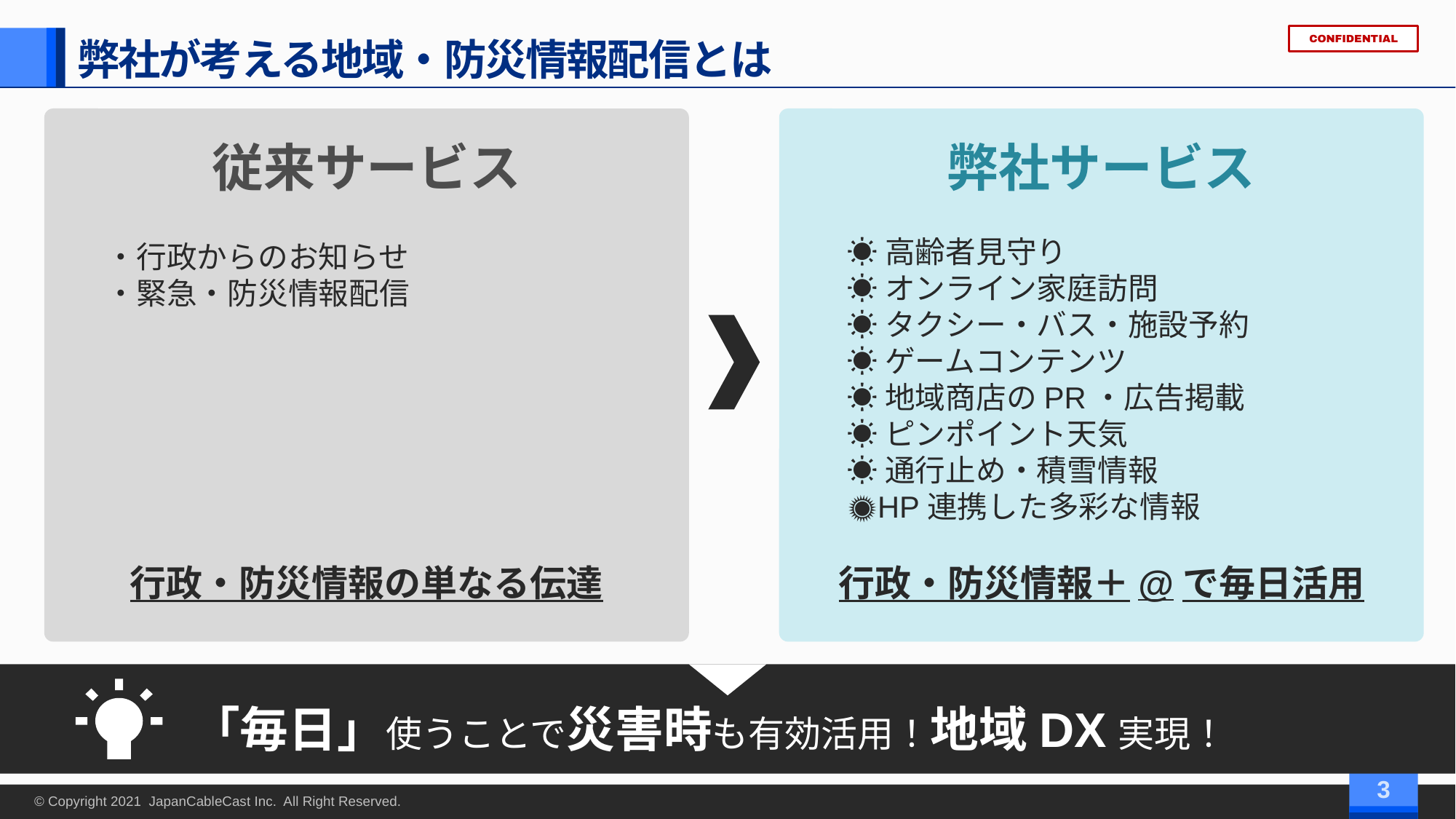

# 弊社が考える地域・防災情報配信とは
従来サービス
弊社サービス
☀高齢者見守り
☀オンライン家庭訪問
☀タクシー・バス・施設予約
☀ゲームコンテンツ
☀地域商店のPR・広告掲載
☀ピンポイント天気
☀通行止め・積雪情報
☀HP連携した多彩な情報
・行政からのお知らせ
・緊急・防災情報配信

行政・防災情報の単なる伝達
行政・防災情報＋@で毎日活用
「毎日」使うことで災害時も有効活用！地域DX実現！